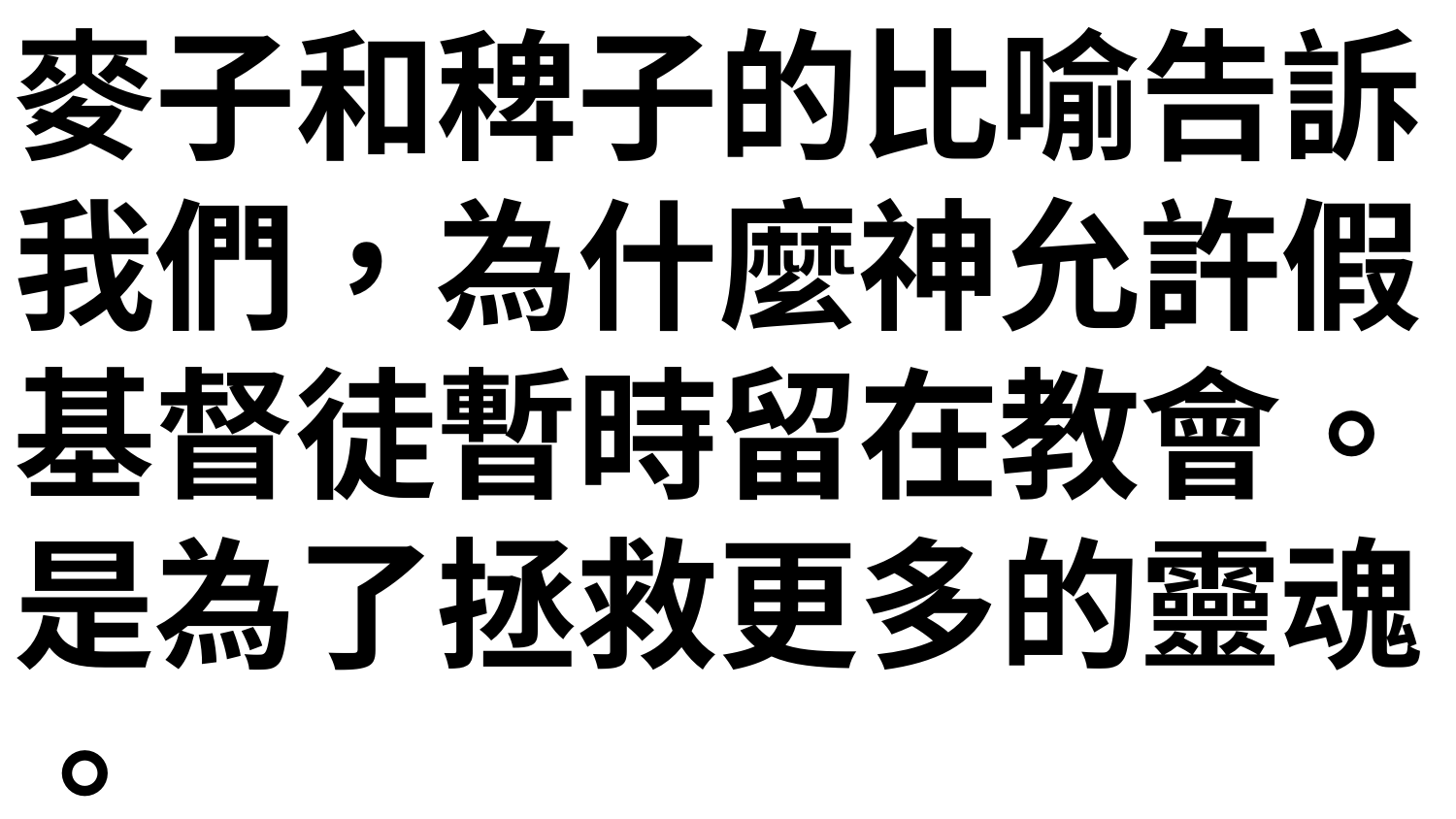

麥子和稗子的比喻告訴我們，為什麼神允許假基督徒暫時留在教會。是為了拯救更多的靈魂
。